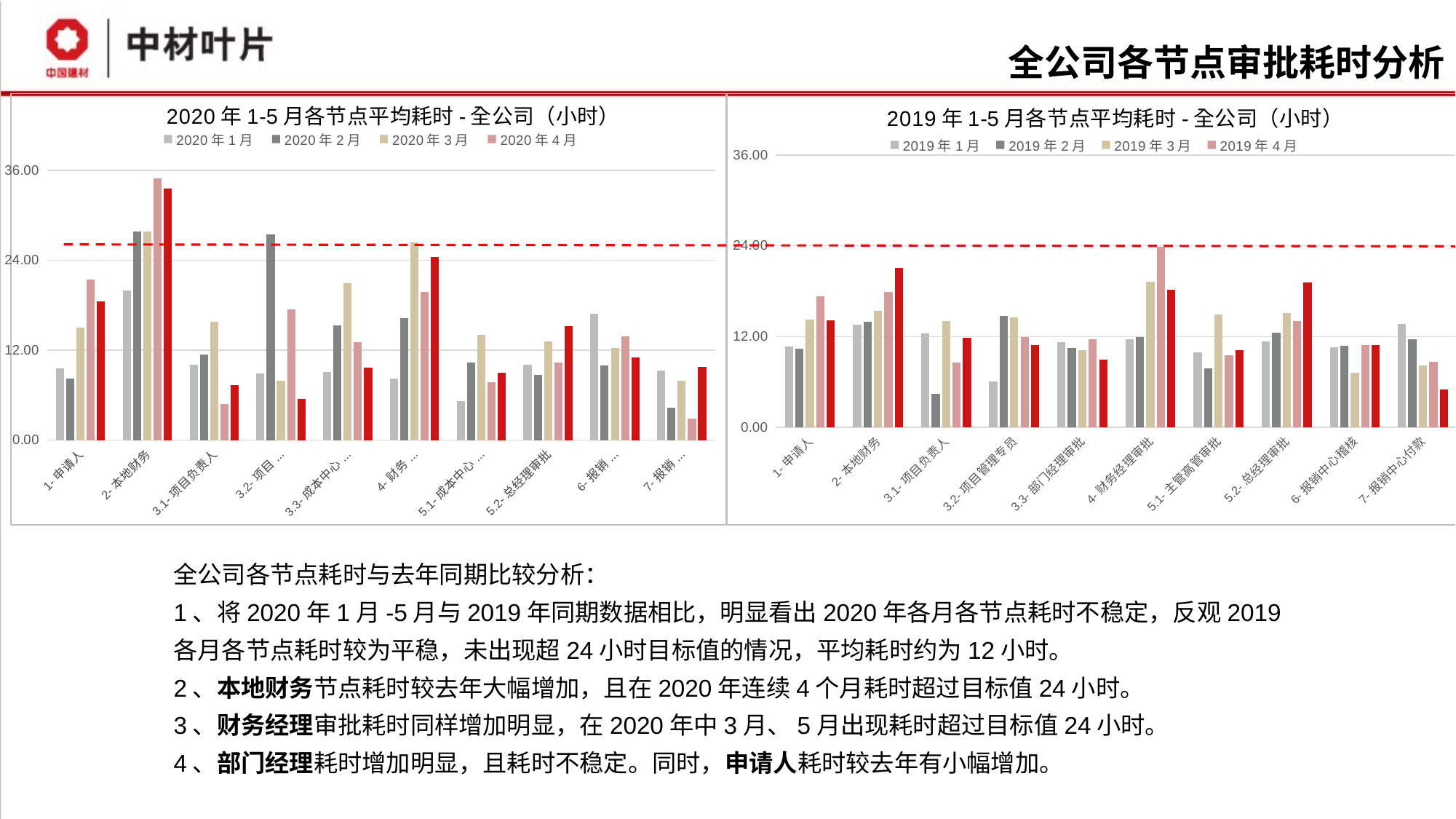

# 全公司各节点审批耗时分析

### Chart: 2020年1-5月各节点平均耗时-全公司（小时）

| Category | 2020年1月 | 2020年2月 | 2020年3月 | 2020年4月 | 2020年5月 |
|---|---|---|---|---|---|
| 1-申请人 | 9.62103276353123 | 8.20832594560318 | 14.9908634992387 | 21.4186263736254 | 18.4858864165222 |
| 2-本地财务 | 20.0225705127881 | 27.8148689728095 | 27.8524063180646 | 34.9435247747751 | 33.5874303944287 |
| 3.1-项目负责人 | 10.0771099290256 | 11.3990277777339 | 15.8377777777787 | 4.84234126984042 | 7.34947222218615 |
| 3.2-项目管理专员 | 8.87162345679632 | 27.4422222219457 | 7.95648148149485 | 17.4874206349902 | 5.53097222226642 |
| 3.3-成本中心负责人/部门经理审批 | 9.13834376188604 | 15.3294444443833 | 20.9673974116228 | 13.0956648745544 | 9.63241472475777 |
| 4-财务经理审批 | 8.25998223519229 | 16.3246246246523 | 26.3618393393864 | 19.7990252976207 | 24.459470702039 |
| 5.1-成本中心分管/主管高管审批 | 5.22426131688084 | 10.3043615984436 | 14.0229214560622 | 7.72702469135402 | 8.95069664903262 |
| 5.2-总经理审批 | 10.1089024389785 | 8.67441506410027 | 13.1637187009406 | 10.3277522935788 | 15.247791327918 |
| 6-报销中心稽核 | 16.8857127700182 | 9.92412669870461 | 12.3147083333501 | 13.8529914529926 | 11.0830537749196 |
| 7-报销中心付款 | 9.24822331166224 | 4.35931372546157 | 7.95540780141984 | 2.91907859078705 | 9.81500508751053 |

### Chart: 2019年1-5月各节点平均耗时-全公司（小时）

| Category | 2019年1月 | 2019年2月 | 2019年3月 | 2019年4月 | 2019年5月 |
|---|---|---|---|---|---|
| 1-申请人 | 10.6786409985942 | 10.3985811965782 | 14.2539380081335 | 17.2837823506493 | 14.1355872071043 |
| 2-本地财务 | 13.5498618511944 | 13.9910809452041 | 15.4364870435754 | 17.8992593972549 | 21.0836648875949 |
| 3.1-项目负责人 | 12.4413821954436 | 4.45591374267334 | 14.0062476459632 | 8.52753164556358 | 11.8217483660056 |
| 3.2-项目管理专员 | 6.09570644720871 | 14.7010660660736 | 14.5382589285603 | 11.8994074073969 | 10.89964379085 |
| 3.3-部门经理审批 | 11.2239495858297 | 10.5266715686282 | 10.1685573042817 | 11.6370415814582 | 8.90410140909851 |
| 4-财务经理审批 | 11.6555818318306 | 11.9216273849615 | 19.2689424189712 | 23.8479294720232 | 18.1771088888927 |
| 5.1-主管高管审批 | 9.93819444444531 | 7.84095878135263 | 14.9549546722485 | 9.57729474548738 | 10.2409685349135 |
| 5.2-总经理审批 | 11.356691100823 | 12.4760972222284 | 15.1002835648223 | 14.0238646922241 | 19.1784534832425 |
| 6-报销中心稽核 | 10.6279008925786 | 10.8014139784939 | 7.24274564410304 | 10.9206193853407 | 10.8634823557456 |
| 7-报销中心付款 | 13.6706005290977 | 11.6857360097258 | 8.14469377509987 | 8.68057504873478 | 5.05884757834809 |
全公司各节点耗时与去年同期比较分析：
1、将2020年1月-5月与2019年同期数据相比，明显看出2020年各月各节点耗时不稳定，反观2019各月各节点耗时较为平稳，未出现超24小时目标值的情况，平均耗时约为12小时。
2、本地财务节点耗时较去年大幅增加，且在2020年连续4个月耗时超过目标值24小时。
3、财务经理审批耗时同样增加明显，在2020年中3月、5月出现耗时超过目标值24小时。
4、部门经理耗时增加明显，且耗时不稳定。同时，申请人耗时较去年有小幅增加。